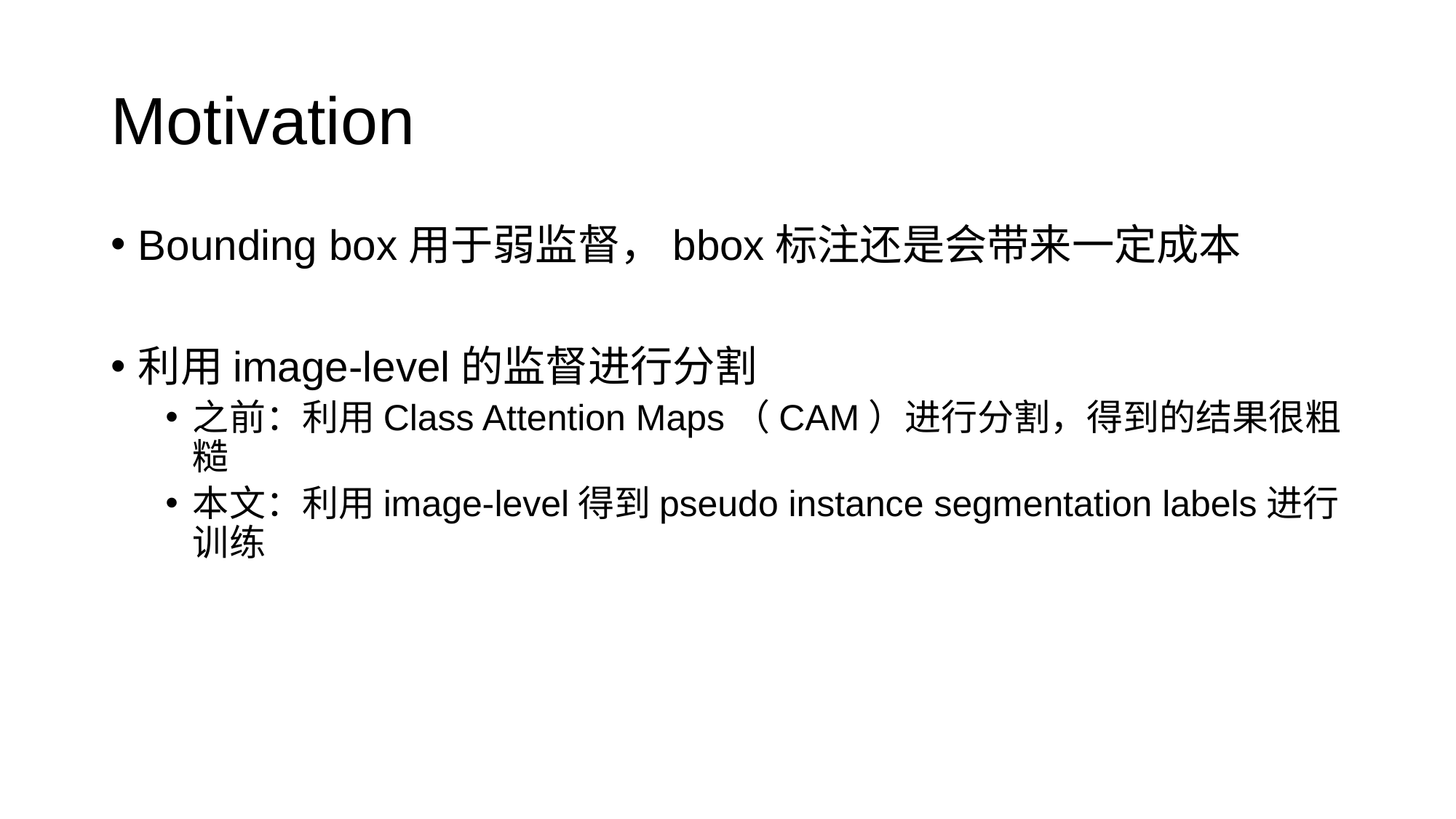

# Motivation
Bounding box用于弱监督，bbox标注还是会带来一定成本

利用image-level的监督进行分割
之前：利用Class Attention Maps（CAM）进行分割，得到的结果很粗糙
本文：利用image-level得到pseudo instance segmentation labels进行训练